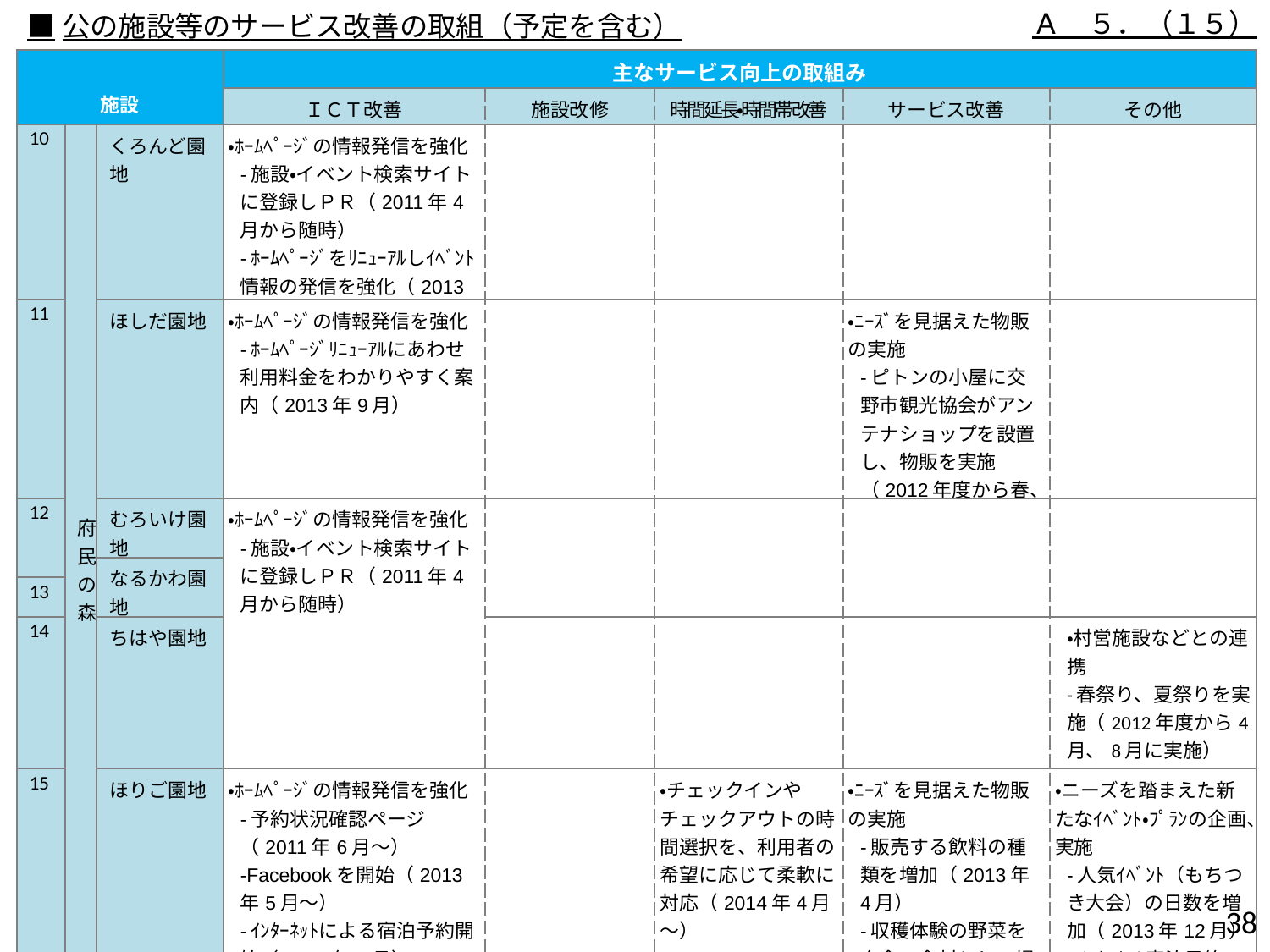

Ａ　５．（１５）
■公の施設等のサービス改善の取組（予定を含む）
| 施設 |  |  | 主なサービス向上の取組み |  |  |  |  |
| --- | --- | --- | --- | --- | --- | --- | --- |
|  |  |  | ＩＣＴ改善 | 施設改修 | 時間延長・時間帯改善 | サービス改善 | その他 |
| 10 | 府民の森 | くろんど園地 | ・ﾎｰﾑﾍﾟｰｼﾞの情報発信を強化 -施設・イベント検索サイトに登録しＰＲ（2011年4月から随時） -ﾎｰﾑﾍﾟｰｼﾞをﾘﾆｭｰｱﾙしｲﾍﾞﾝﾄ情報の発信を強化（2013年8月） |  |  |  |  |
| 11 |  | ほしだ園地 | ・ﾎｰﾑﾍﾟｰｼﾞの情報発信を強化 -ﾎｰﾑﾍﾟｰｼﾞﾘﾆｭｰｱﾙにあわせ利用料金をわかりやすく案内（2013年9月） |  |  | ・ﾆｰｽﾞを見据えた物販の実施 -ピトンの小屋に交野市観光協会がアンテナショップを設置し、物販を実施（2012年度から春、秋に実施） |  |
| 12 |  | むろいけ園地 | ・ﾎｰﾑﾍﾟｰｼﾞの情報発信を強化 -施設・イベント検索サイトに登録しＰＲ（2011年4月から随時） |  |  |  |  |
|  |  | なるかわ園地 |  |  |  |  |  |
| 13 |  |  |  |  |  |  |  |
| 14 |  | ちはや園地 |  |  |  |  | ・村営施設などとの連携 -春祭り、夏祭りを実施（2012年度から4月、8月に実施） |
| 15 |  | ほりご園地 | ・ﾎｰﾑﾍﾟｰｼﾞの情報発信を強化 -予約状況確認ページ（2011年6月～） -Facebookを開始（2013年5月～） -ｲﾝﾀｰﾈｯﾄによる宿泊予約開始（2013年8月） |  | ・チェックインやチェックアウトの時間選択を、利用者の希望に応じて柔軟に対応（2014年4月～） | ・ﾆｰｽﾞを見据えた物販の実施 -販売する飲料の種類を増加（2013年4月） -収穫体験の野菜を夕食の食材として提供（2013年12月） | ・ニーズを踏まえた新たなｲﾍﾞﾝﾄ・ﾌﾟﾗﾝの企画、実施 -人気ｲﾍﾞﾝﾄ（もちつき大会）の日数を増加（2013年12月） -ｲﾝﾀｰﾈｯﾄ宿泊予約で割引特典つきﾌﾟﾗﾝを提供（2014年1月） |
38